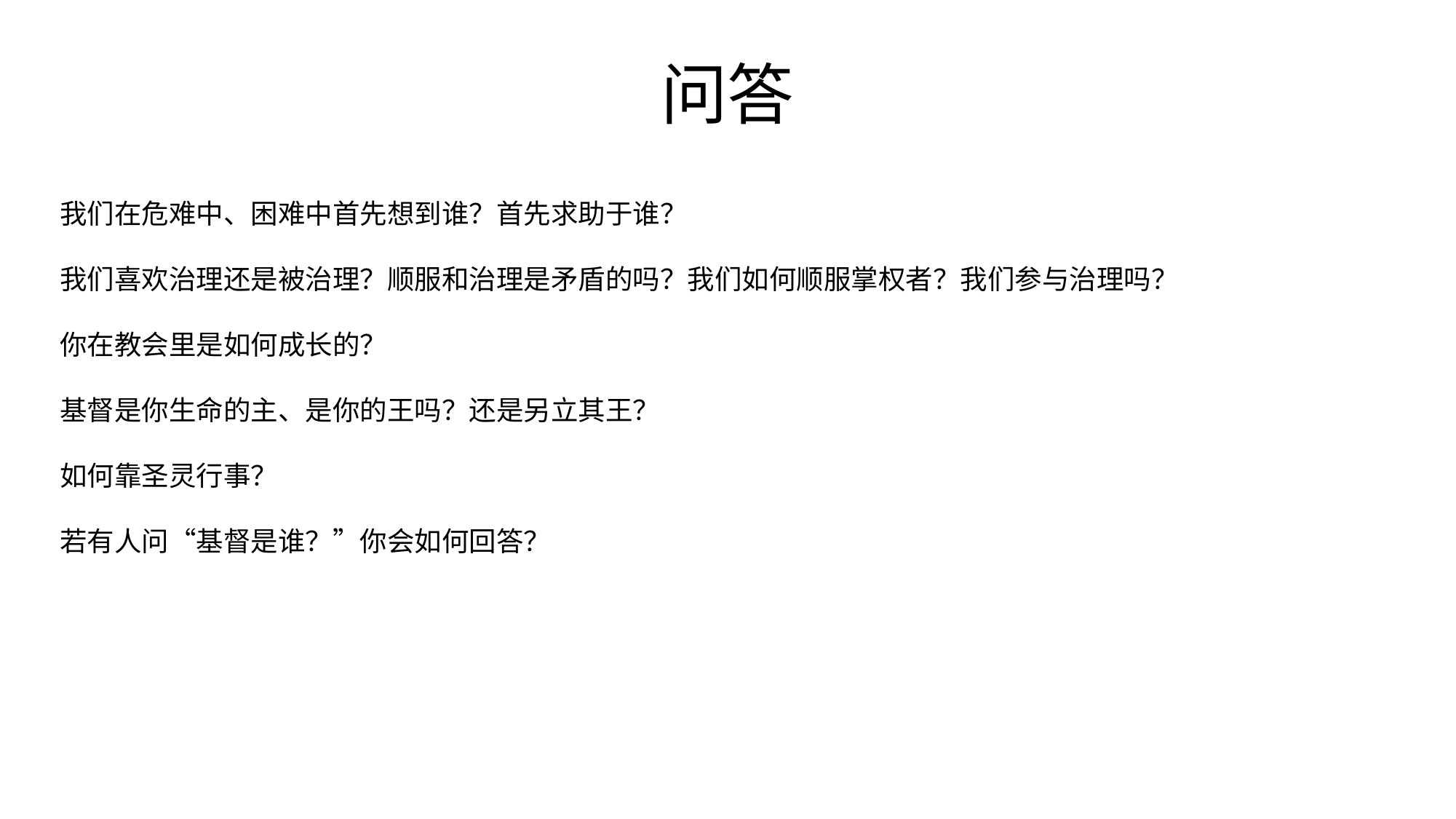

# 问答
我们在危难中、困难中首先想到谁？首先求助于谁？

我们喜欢治理还是被治理？顺服和治理是矛盾的吗？我们如何顺服掌权者？我们参与治理吗？

你在教会里是如何成长的？

基督是你生命的主、是你的王吗？还是另立其王？

如何靠圣灵行事？

若有人问“基督是谁？”你会如何回答？